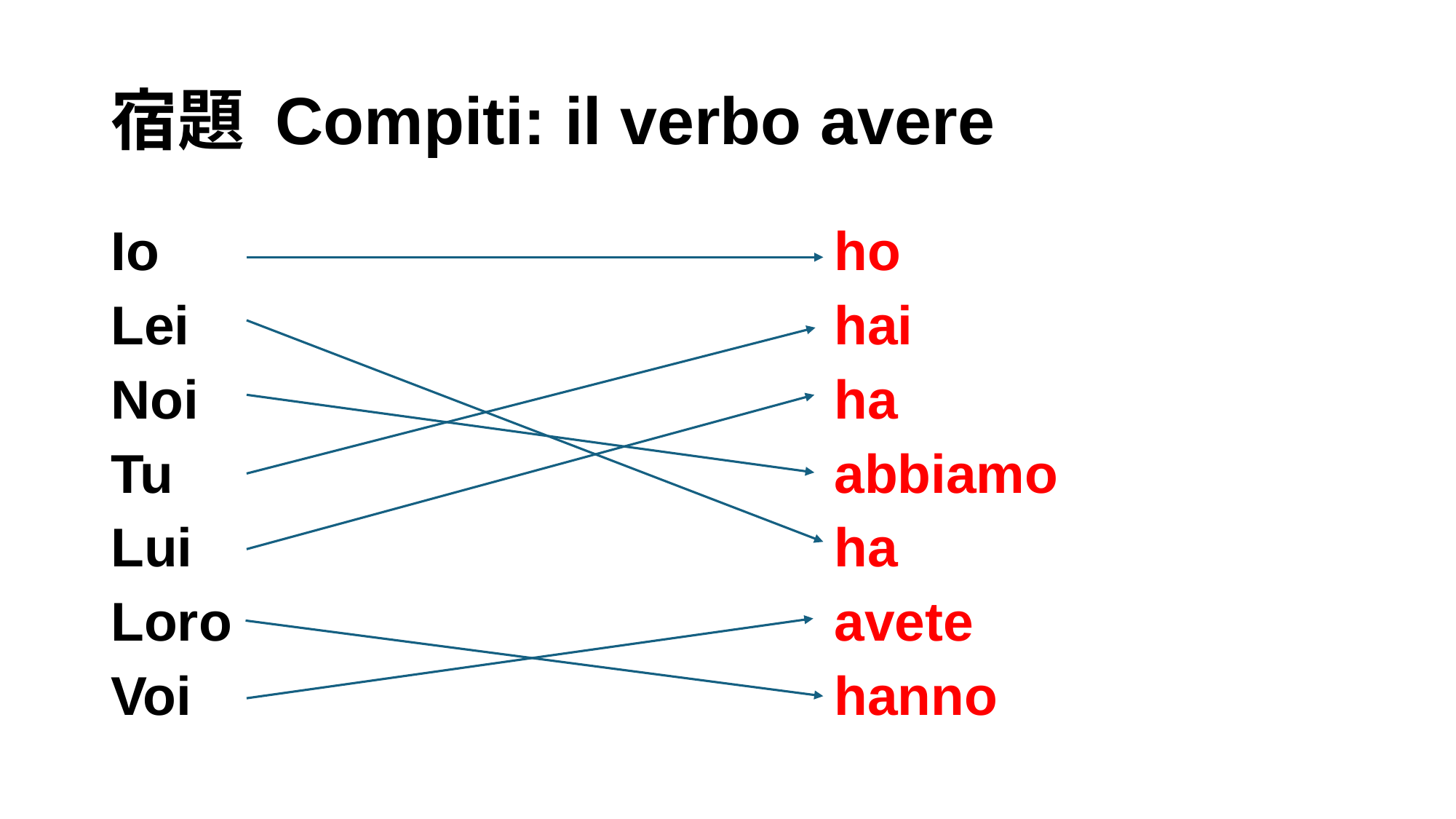

# 宿題 Compiti: il verbo avere
Io
Lei
Noi
Tu
Lui
Loro
Voi

ho
hai
ha
abbiamo
ha
avete
hanno